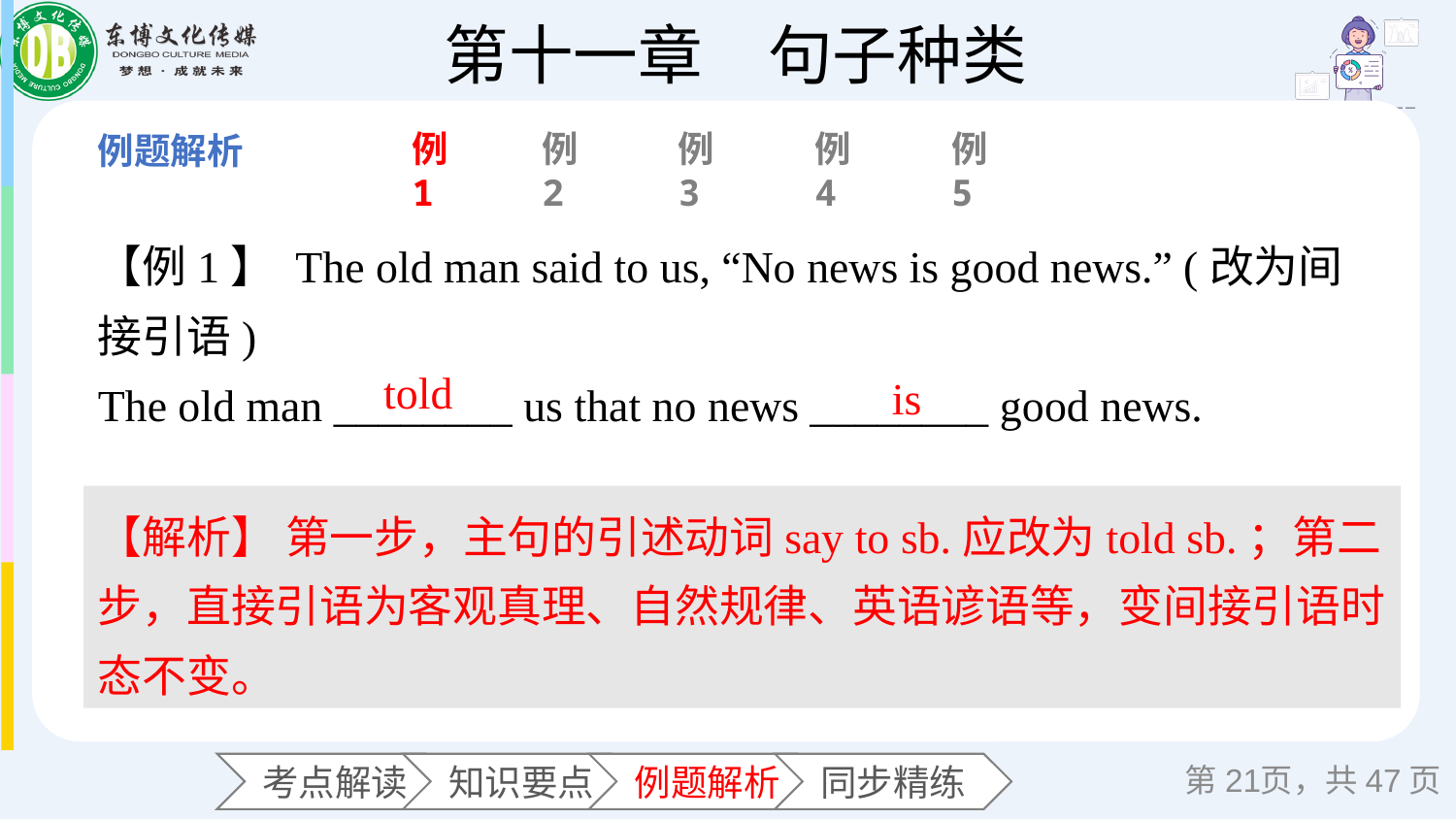

例1
例2
例3
例4
例5
【例1】 The old man said to us, “No news is good news.” (改为间接引语)
The old man ________ us that no news ________ good news.

is
told
【解析】 第一步，主句的引述动词say to sb.应改为told sb.；第二步，直接引语为客观真理、自然规律、英语谚语等，变间接引语时态不变。
第21页，共47页